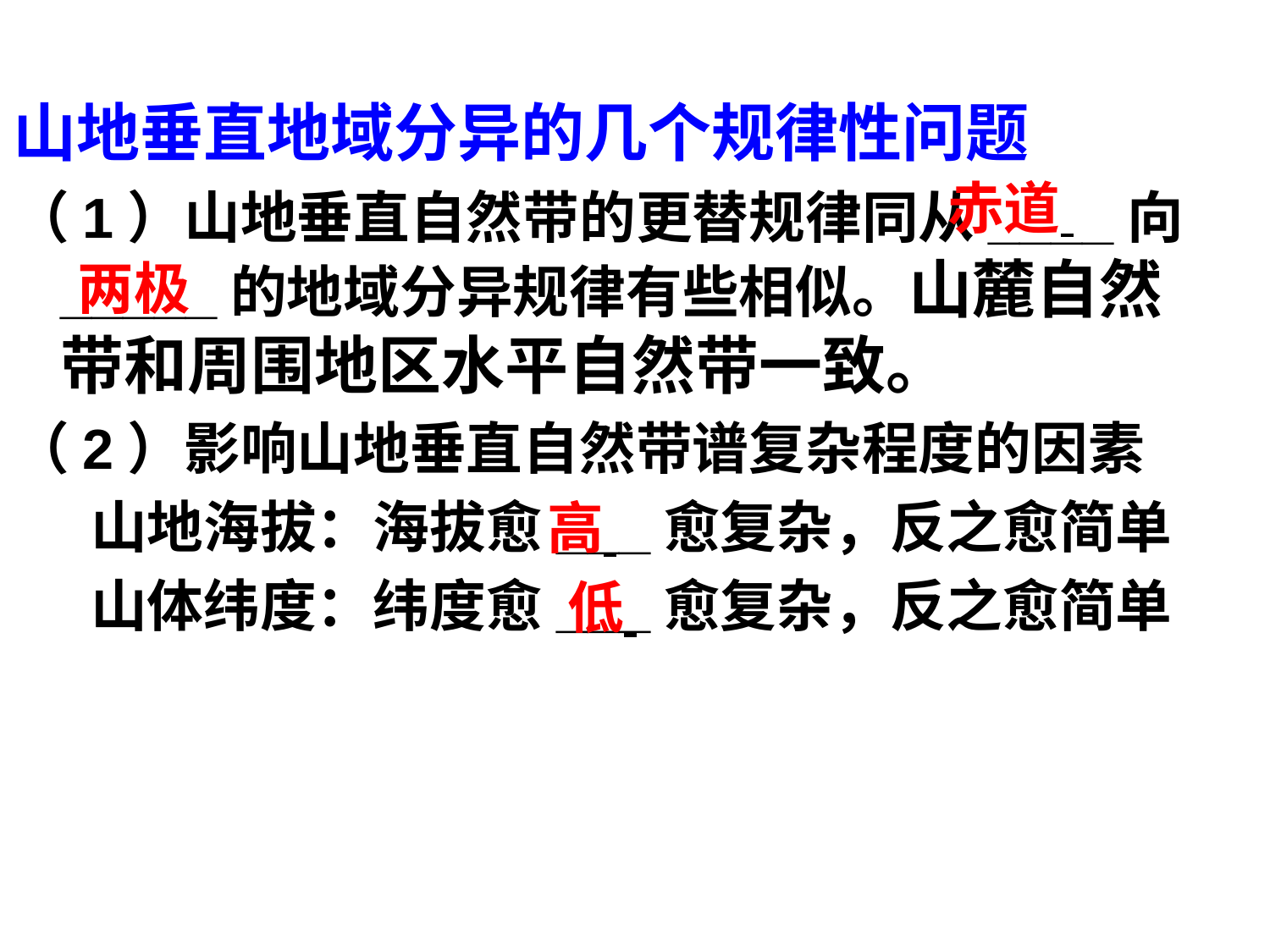

山地垂直地域分异的几个规律性问题
（1）山地垂直自然带的更替规律同从____向_____的地域分异规律有些相似。山麓自然带和周围地区水平自然带一致。
（2）影响山地垂直自然带谱复杂程度的因素
     山地海拔：海拔愈___愈复杂，反之愈简单
     山体纬度：纬度愈___愈复杂，反之愈简单
赤道
两极
高
低